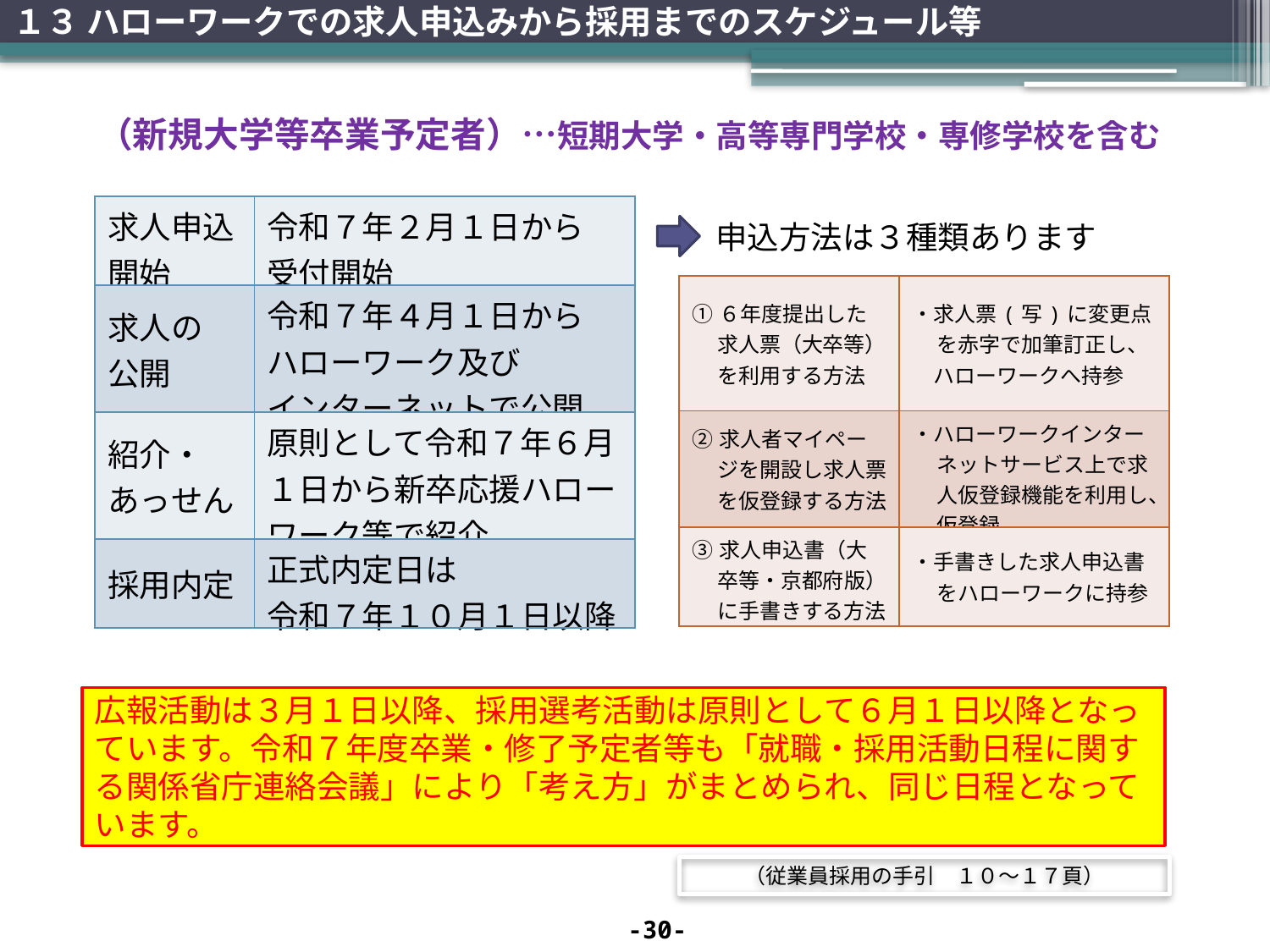

# １３ ハローワークでの求人申込みから採用までのスケジュール等
（新規大学等卒業予定者）…短期大学・高等専門学校・専修学校を含む
| 求人申込開始 | 令和７年２月１日から 受付開始 |
| --- | --- |
| 求人の 公開 | 令和７年４月１日から ハローワーク及び インターネットで公開 |
| 紹介・あっせん | 原則として令和７年６月１日から新卒応援ハローワーク等で紹介 |
| 採用内定 | 正式内定日は 令和７年１０月１日以降 |
申込方法は３種類あります

| ①６年度提出した求人票（大卒等）を利用する方法 | ・求人票(写)に変更点を赤字で加筆訂正し、 　ハローワークへ持参 |
| --- | --- |
| ②求人者マイページを開設し求人票を仮登録する方法 | ・ハローワークインターネットサービス上で求人仮登録機能を利用し、仮登録 |
| ③求人申込書（大卒等・京都府版）に手書きする方法 | ・手書きした求人申込書をハローワークに持参 |
広報活動は３月１日以降、採用選考活動は原則として６月１日以降となっています。令和７年度卒業・修了予定者等も「就職・採用活動日程に関する関係省庁連絡会議」により「考え方」がまとめられ、同じ日程となっています。
（従業員採用の手引　１０～１７頁）
-30-